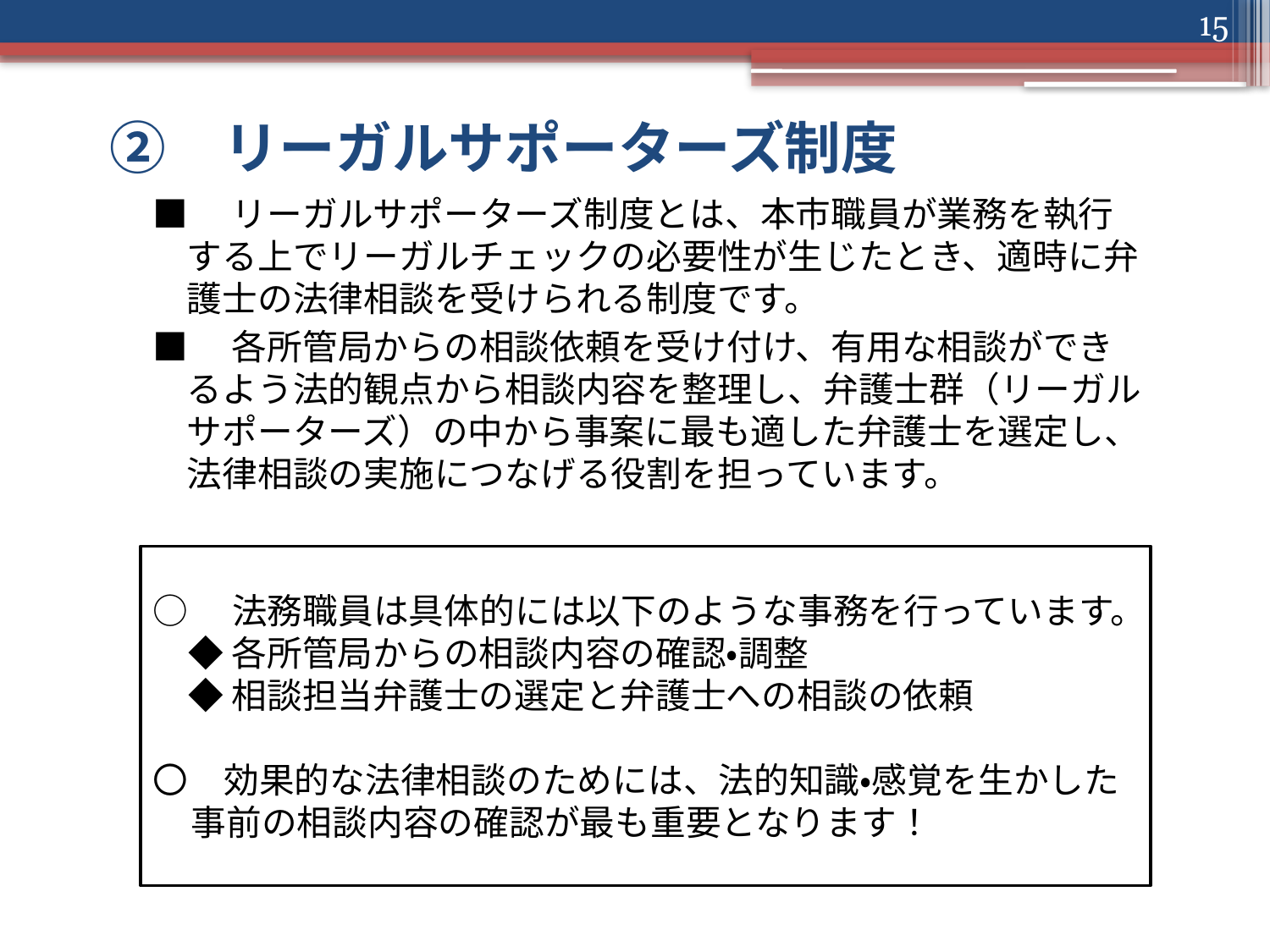

15
# ②　リーガルサポーターズ制度
■　リーガルサポーターズ制度とは、本市職員が業務を執行する上でリーガルチェックの必要性が生じたとき、適時に弁護士の法律相談を受けられる制度です。
■　各所管局からの相談依頼を受け付け、有用な相談ができるよう法的観点から相談内容を整理し、弁護士群（リーガルサポーターズ）の中から事案に最も適した弁護士を選定し、法律相談の実施につなげる役割を担っています。
○　法務職員は具体的には以下のような事務を行っています。
　◆ 各所管局からの相談内容の確認・調整
　◆ 相談担当弁護士の選定と弁護士への相談の依頼

〇　効果的な法律相談のためには、法的知識・感覚を生かした事前の相談内容の確認が最も重要となります！